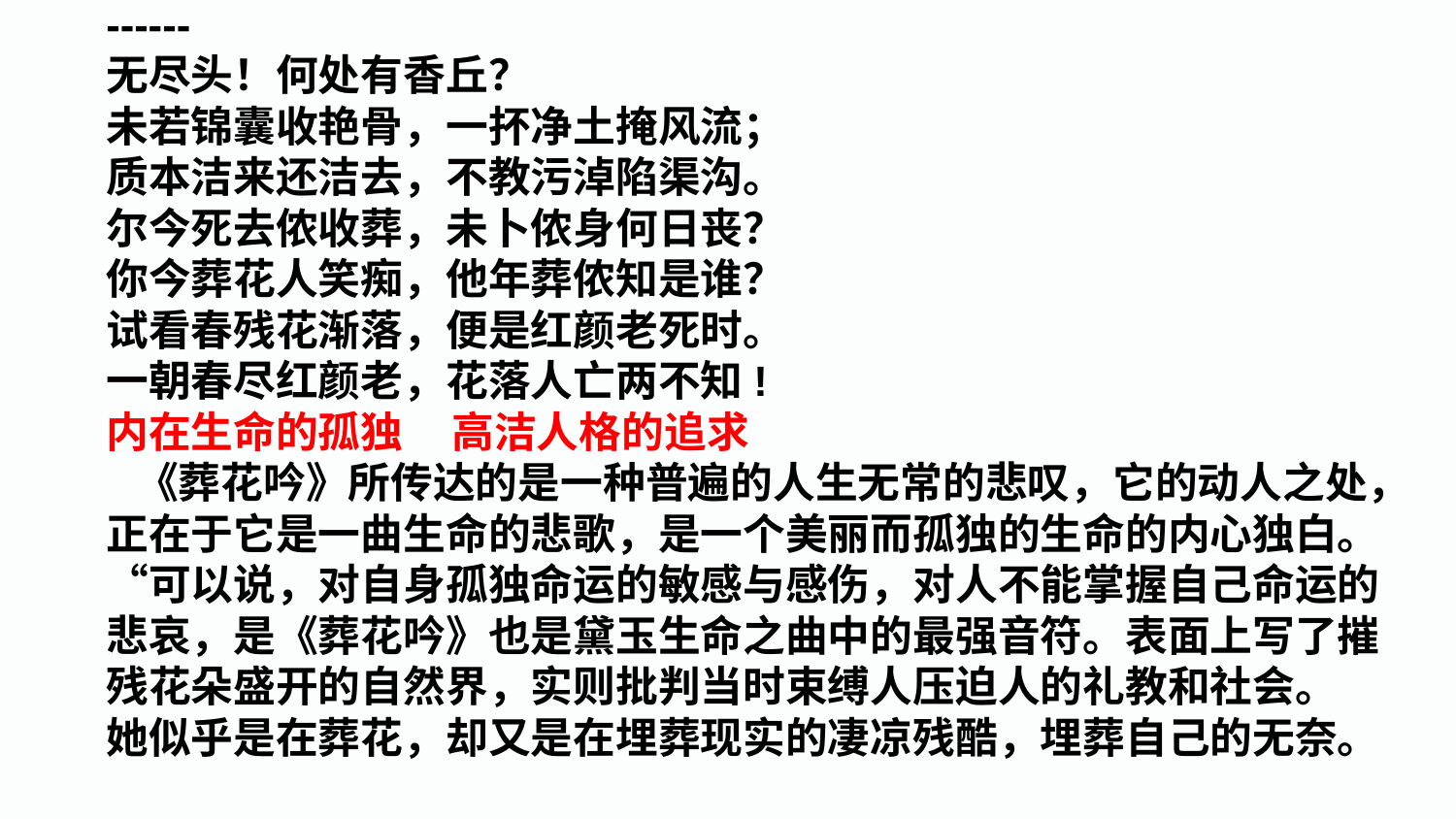

------
无尽头！何处有香丘？
未若锦囊收艳骨，一抔净土掩风流；
质本洁来还洁去，不教污淖陷渠沟。
尔今死去侬收葬，未卜侬身何日丧？
你今葬花人笑痴，他年葬侬知是谁？
试看春残花渐落，便是红颜老死时。
一朝春尽红颜老，花落人亡两不知!
内在生命的孤独     高洁人格的追求
  《葬花吟》所传达的是一种普遍的人生无常的悲叹，它的动人之处，正在于它是一曲生命的悲歌，是一个美丽而孤独的生命的内心独白。“可以说，对自身孤独命运的敏感与感伤，对人不能掌握自己命运的悲哀，是《葬花吟》也是黛玉生命之曲中的最强音符。表面上写了摧残花朵盛开的自然界，实则批判当时束缚人压迫人的礼教和社会。 她似乎是在葬花，却又是在埋葬现实的凄凉残酷，埋葬自己的无奈。